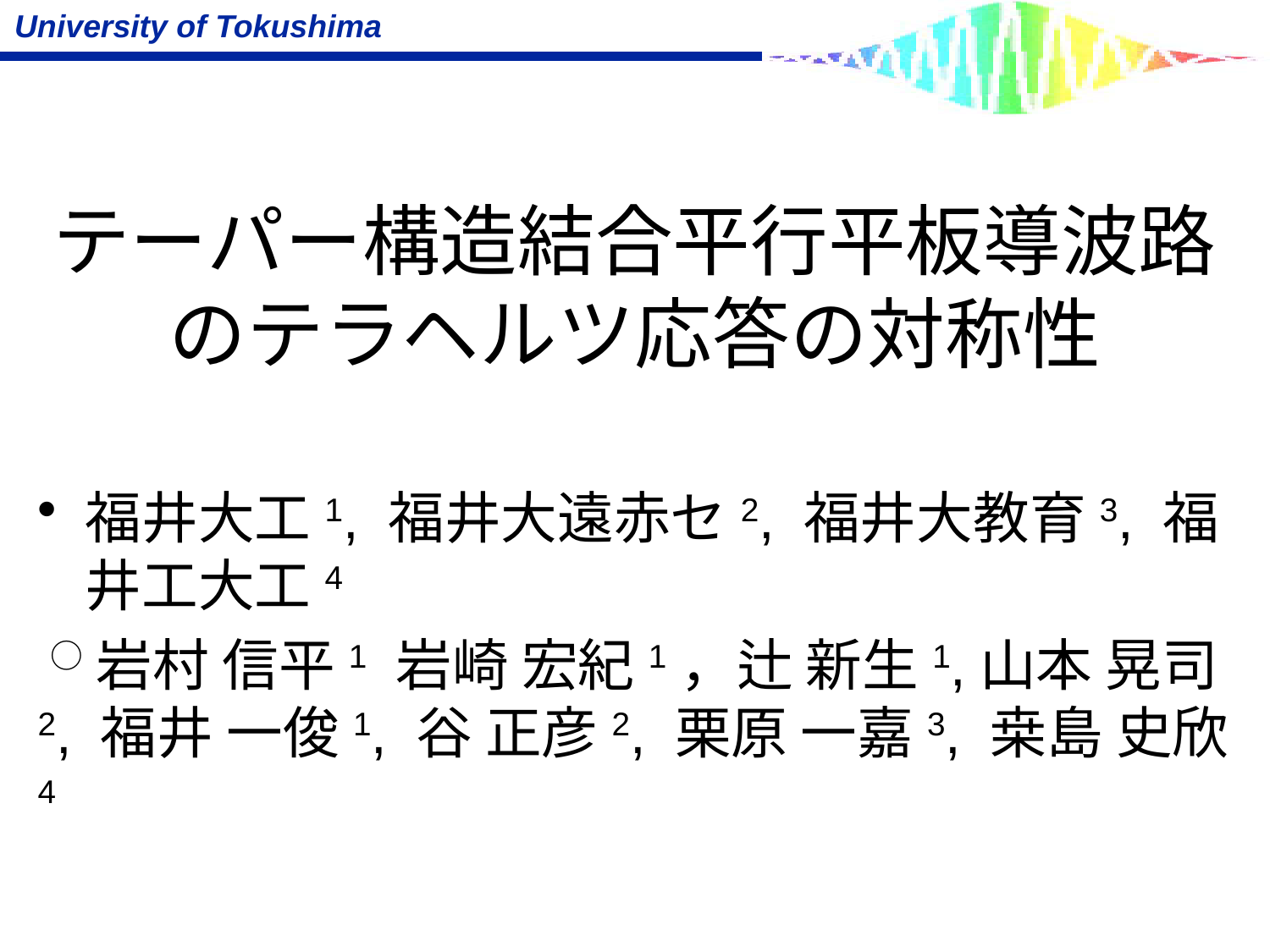

# テーパー構造結合平行平板導波路のテラヘルツ応答の対称性
福井大工1, 福井大遠赤セ2, 福井大教育3, 福井工大工4
 ○岩村 信平1 岩崎 宏紀1，辻 新生1,山本 晃司2, 福井 一俊1, 谷 正彦2, 栗原 一嘉3, 桒島 史欣4